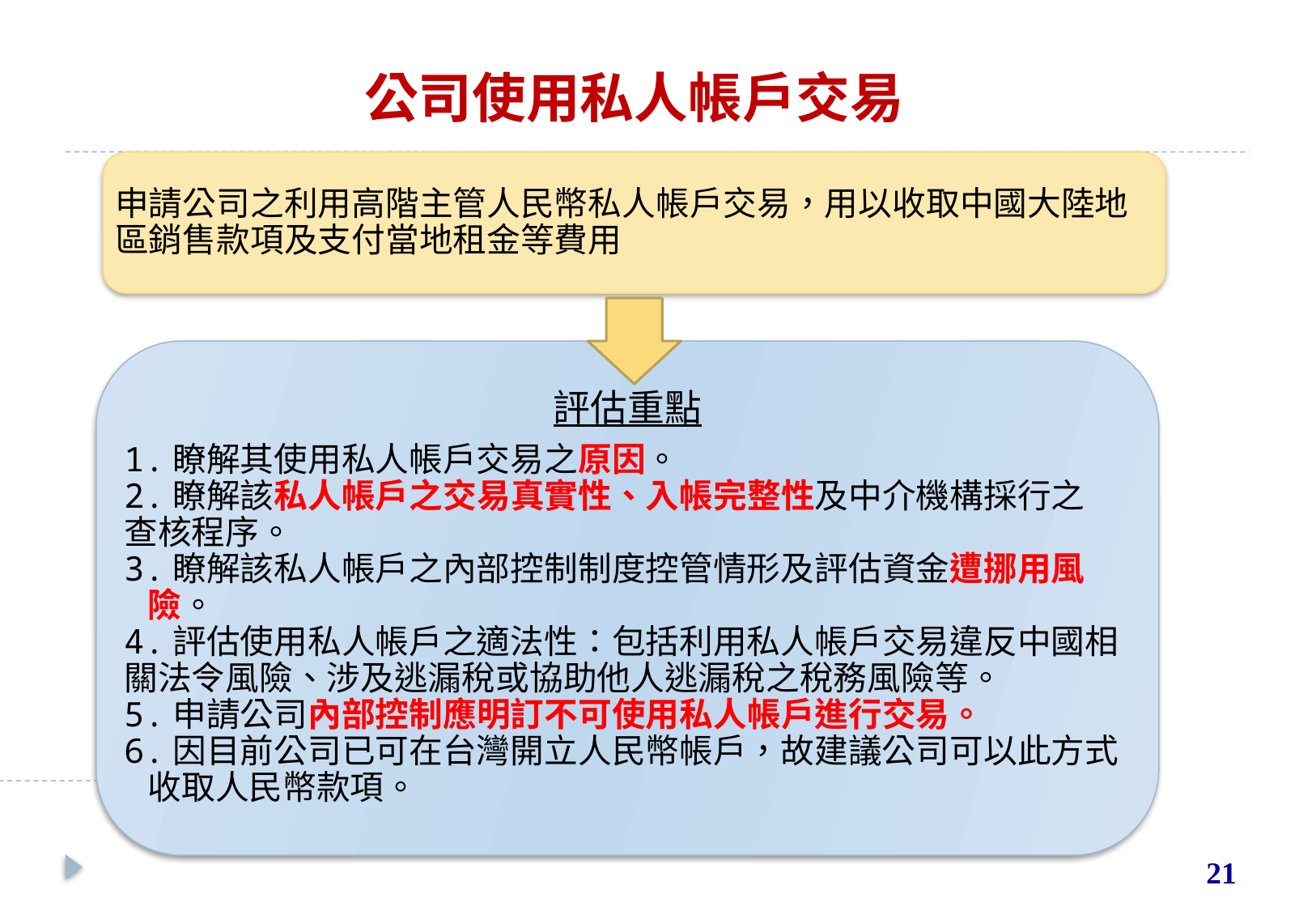

# 公司使用私人帳戶交易

申請公司之利用高階主管人民幣私人帳戶交易，用以收取中國大陸地區銷售款項及支付當地租金等費用

評估重點
1.瞭解其使用私人帳戶交易之原因。
2.瞭解該私人帳戶之交易真實性、入帳完整性及中介機構採行之
查核程序。
3.瞭解該私人帳戶之內部控制制度控管情形及評估資金遭挪用風險。
4.評估使用私人帳戶之適法性：包括利用私人帳戶交易違反中國相
關法令風險、涉及逃漏稅或協助他人逃漏稅之稅務風險等。
5.申請公司內部控制應明訂不可使用私人帳戶進行交易。
6.因目前公司已可在台灣開立人民幣帳戶，故建議公司可以此方式收取人民幣款項。
21